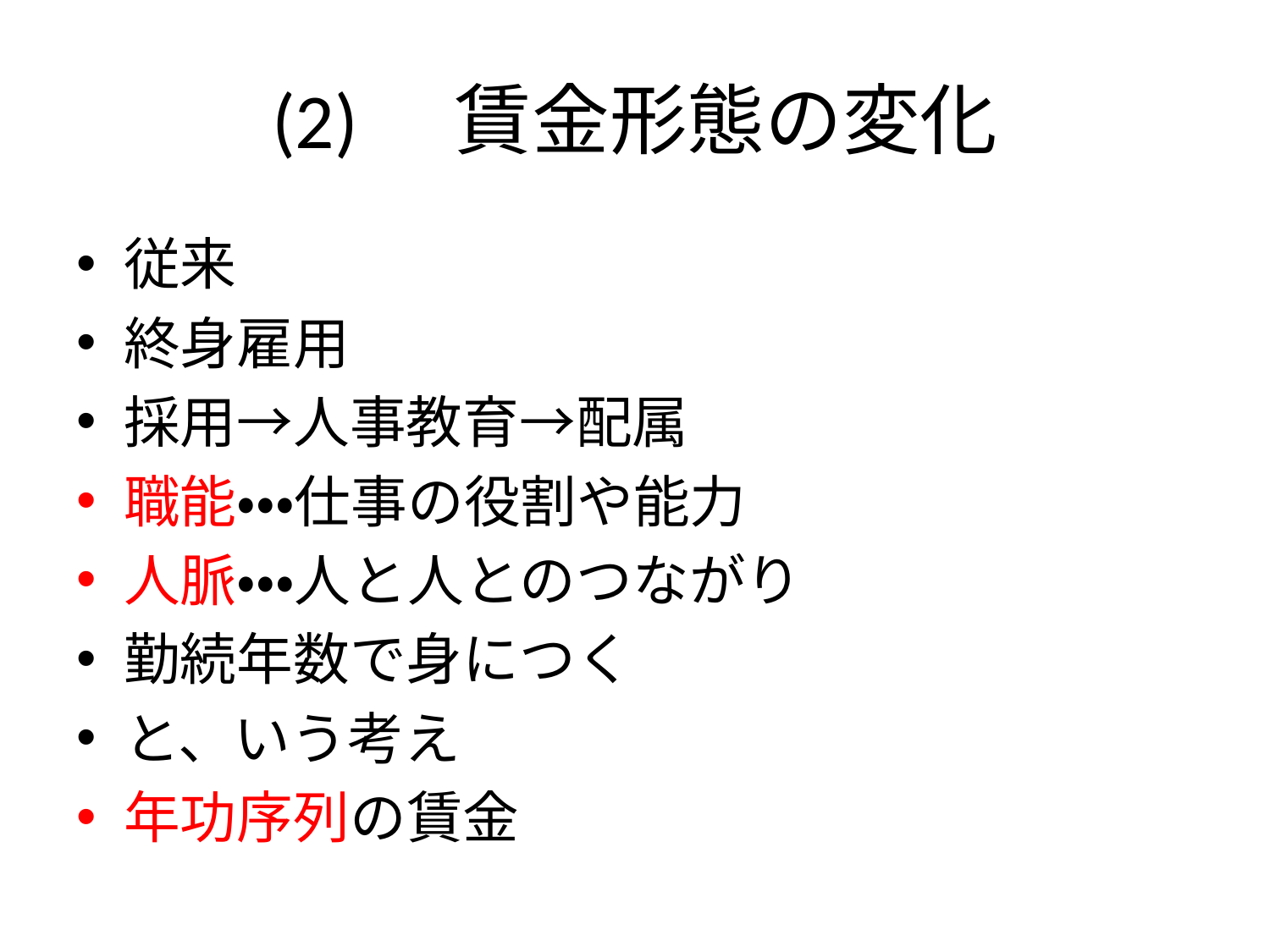

# (2)　賃金形態の変化
従来
終身雇用
採用→人事教育→配属
職能・・・仕事の役割や能力
人脈・・・人と人とのつながり
勤続年数で身につく
と、いう考え
年功序列の賃金